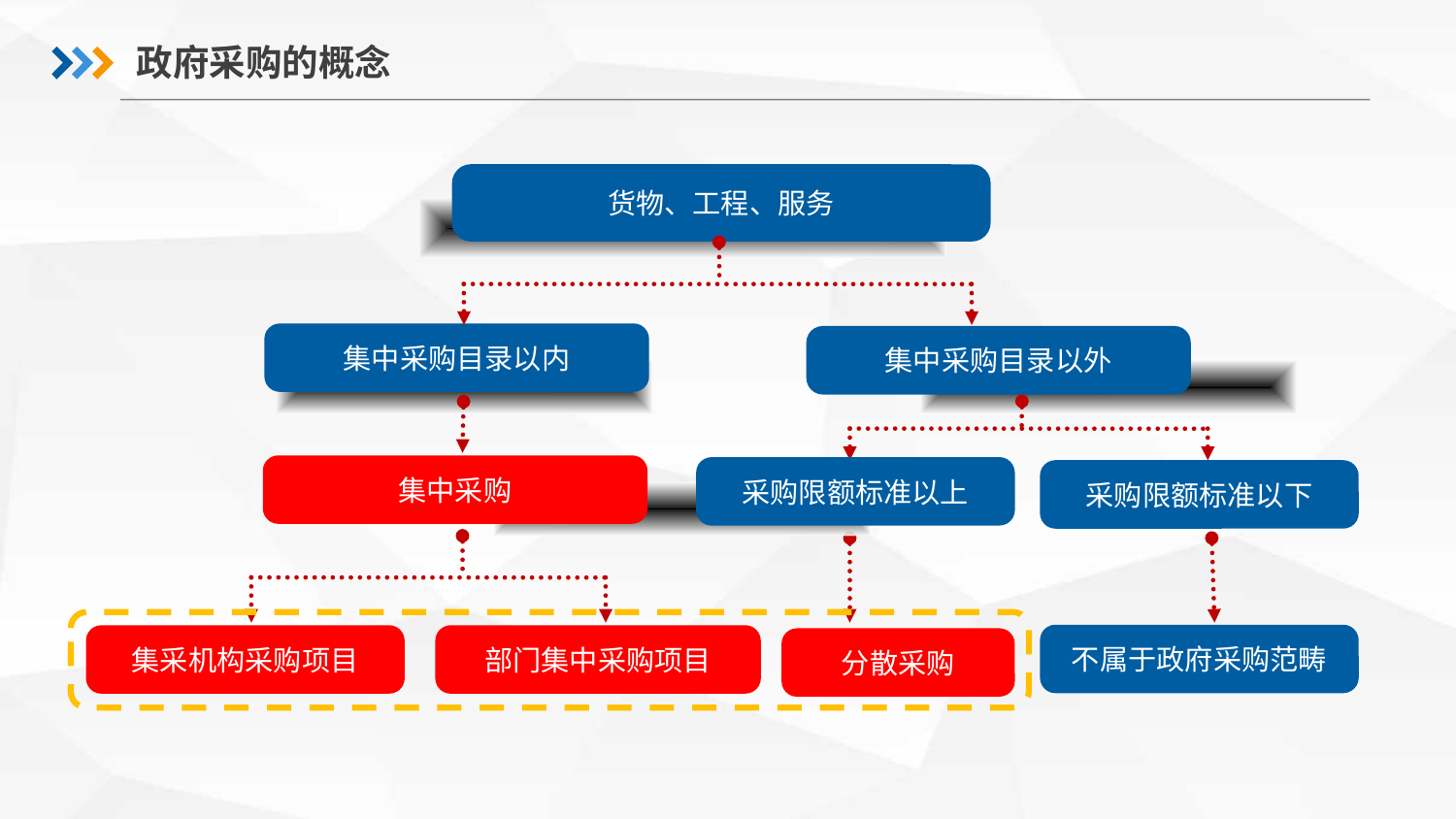

政府采购的概念

货物、工程、服务
双击添加标题文字

集中采购目录以内
集中采购目录以外

集中采购
采购限额标准以上
采购限额标准以下

不属于政府采购范畴
集采机构采购项目
部门集中采购项目
分散采购
6